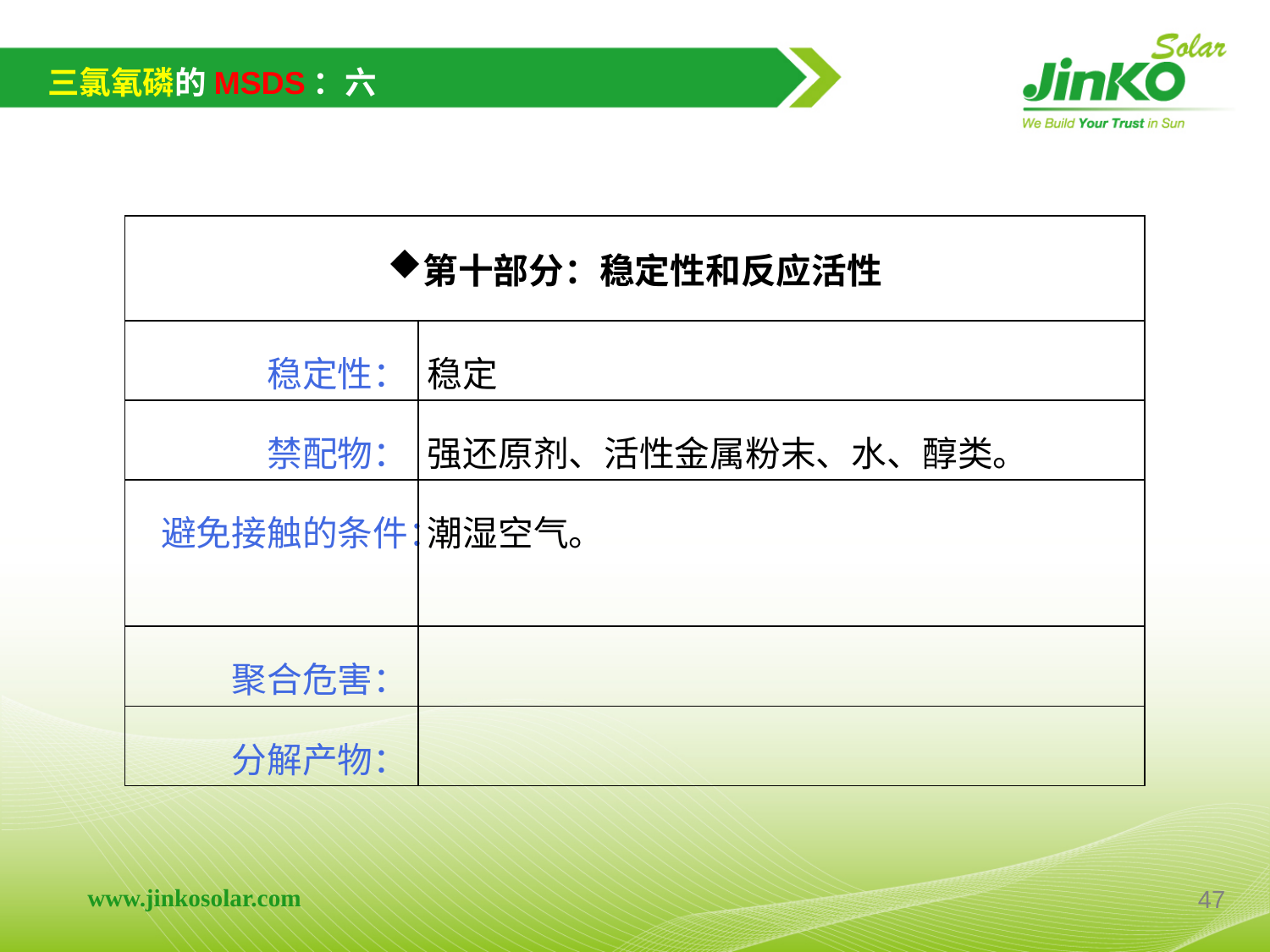

三氯氧磷的MSDS：六
| 第十部分：稳定性和反应活性 |  |
| --- | --- |
| 稳定性： | 稳定 |
| 禁配物： | 强还原剂、活性金属粉末、水、醇类。 |
| 避免接触的条件： | 潮湿空气。 |
| 聚合危害： |  |
| 分解产物： |  |